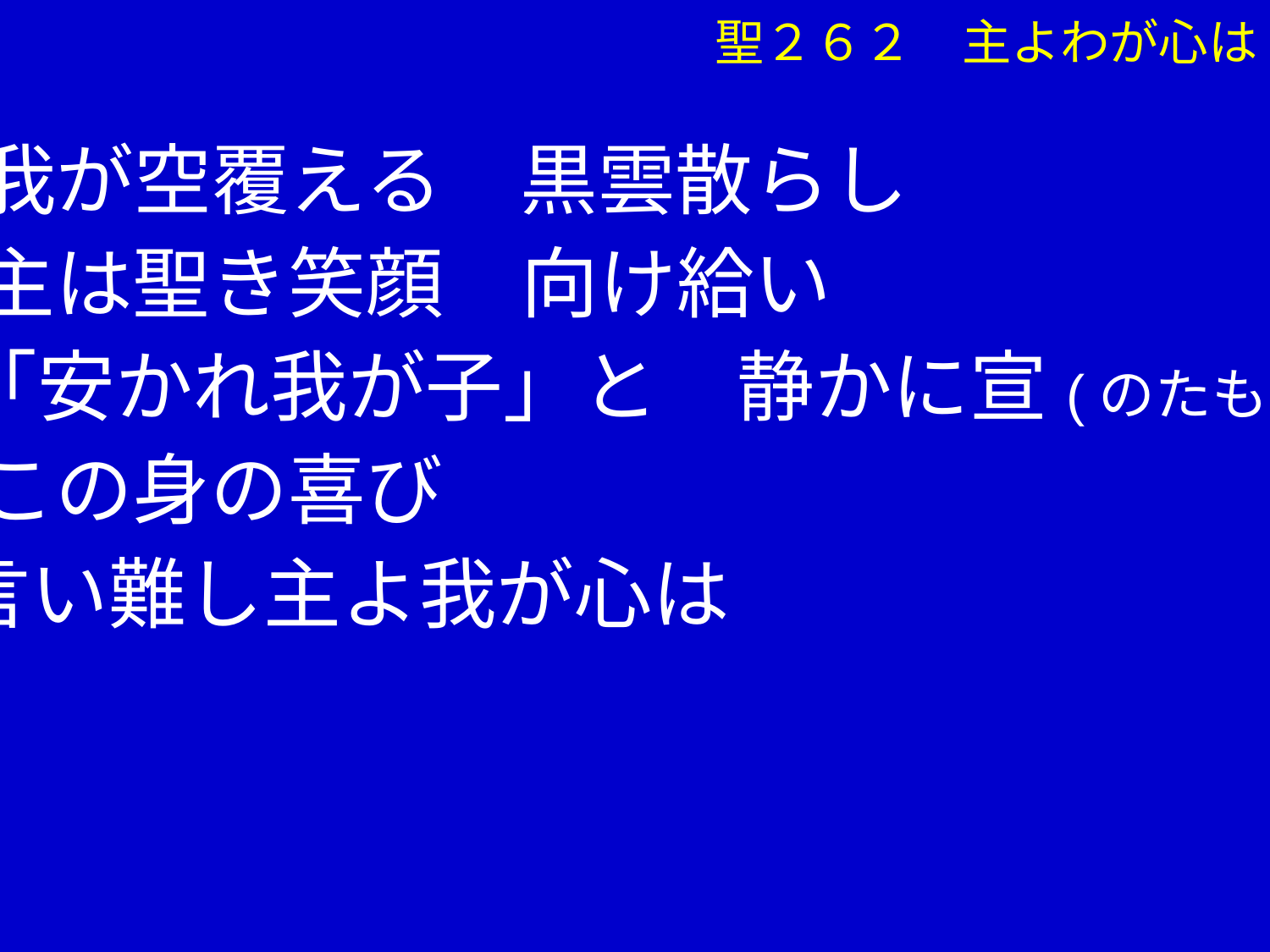

聖２６２　主よわが心は
④我が空覆える　黒雲散らし
　 主は聖き笑顔　向け給い
　「安かれ我が子」と　静かに宣(のたも)う
　 この身の喜び
   言い難し主よ我が心は